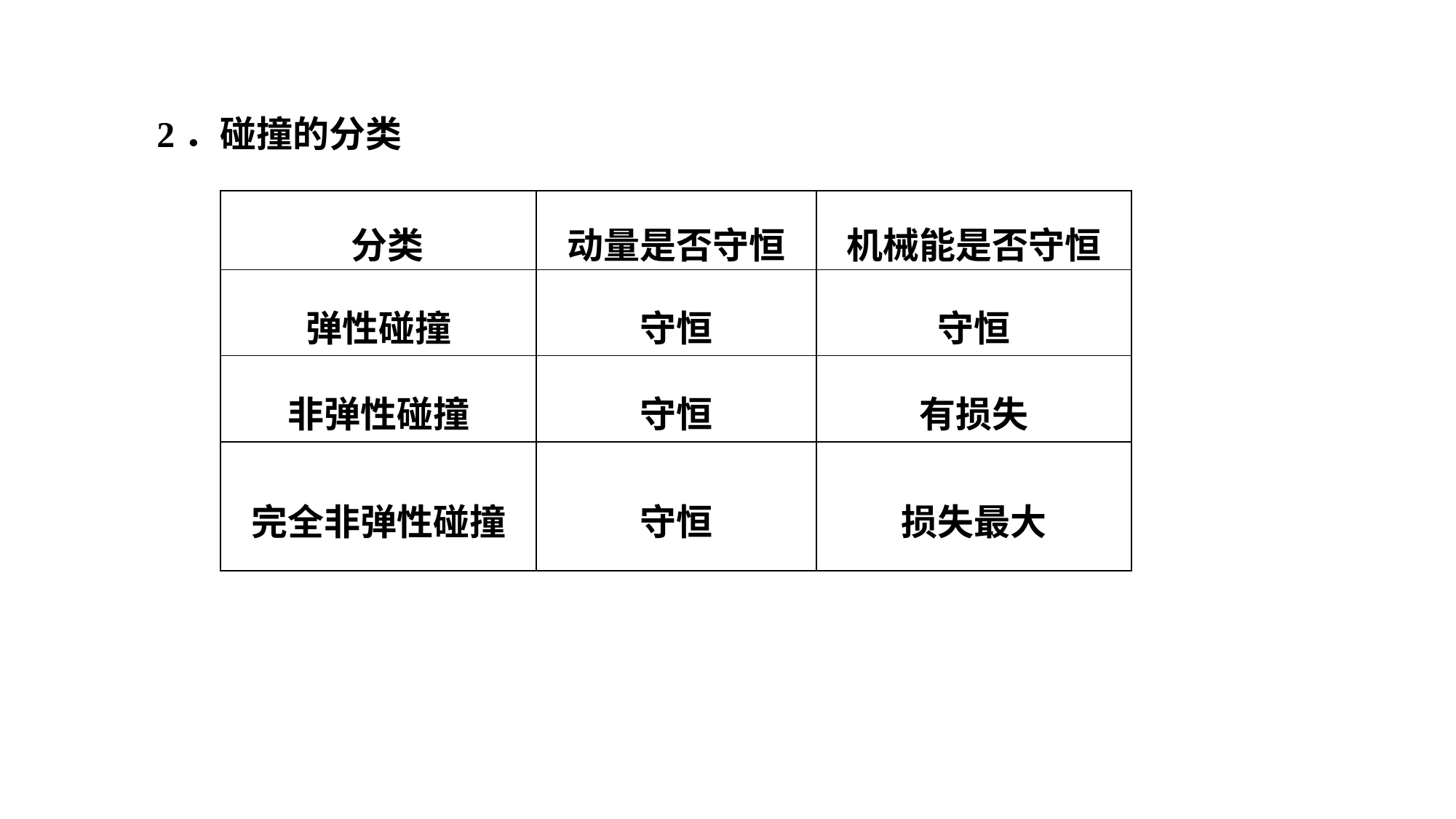

2．碰撞的分类

| 分类 | 动量是否守恒 | 机械能是否守恒 |
| --- | --- | --- |
| 弹性碰撞 | 守恒 | 守恒 |
| 非弹性碰撞 | 守恒 | 有损失 |
| 完全非弹性碰撞 | 守恒 | 损失最大 |